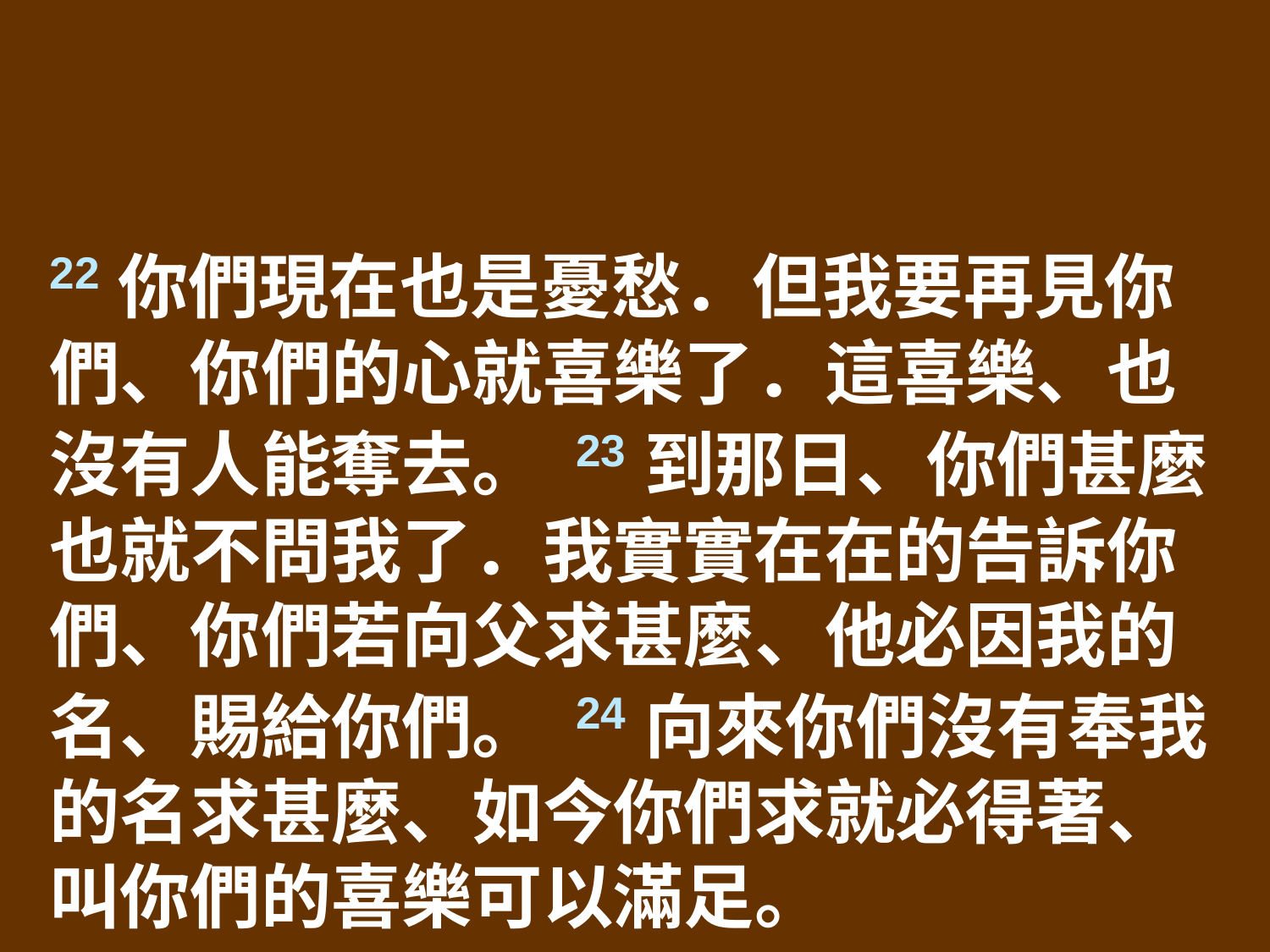

22你們現在也是憂愁．但我要再見你們、你們的心就喜樂了．這喜樂、也沒有人能奪去。 23到那日、你們甚麼也就不問我了．我實實在在的告訴你們、你們若向父求甚麼、他必因我的名、賜給你們。 24向來你們沒有奉我的名求甚麼、如今你們求就必得著、叫你們的喜樂可以滿足。